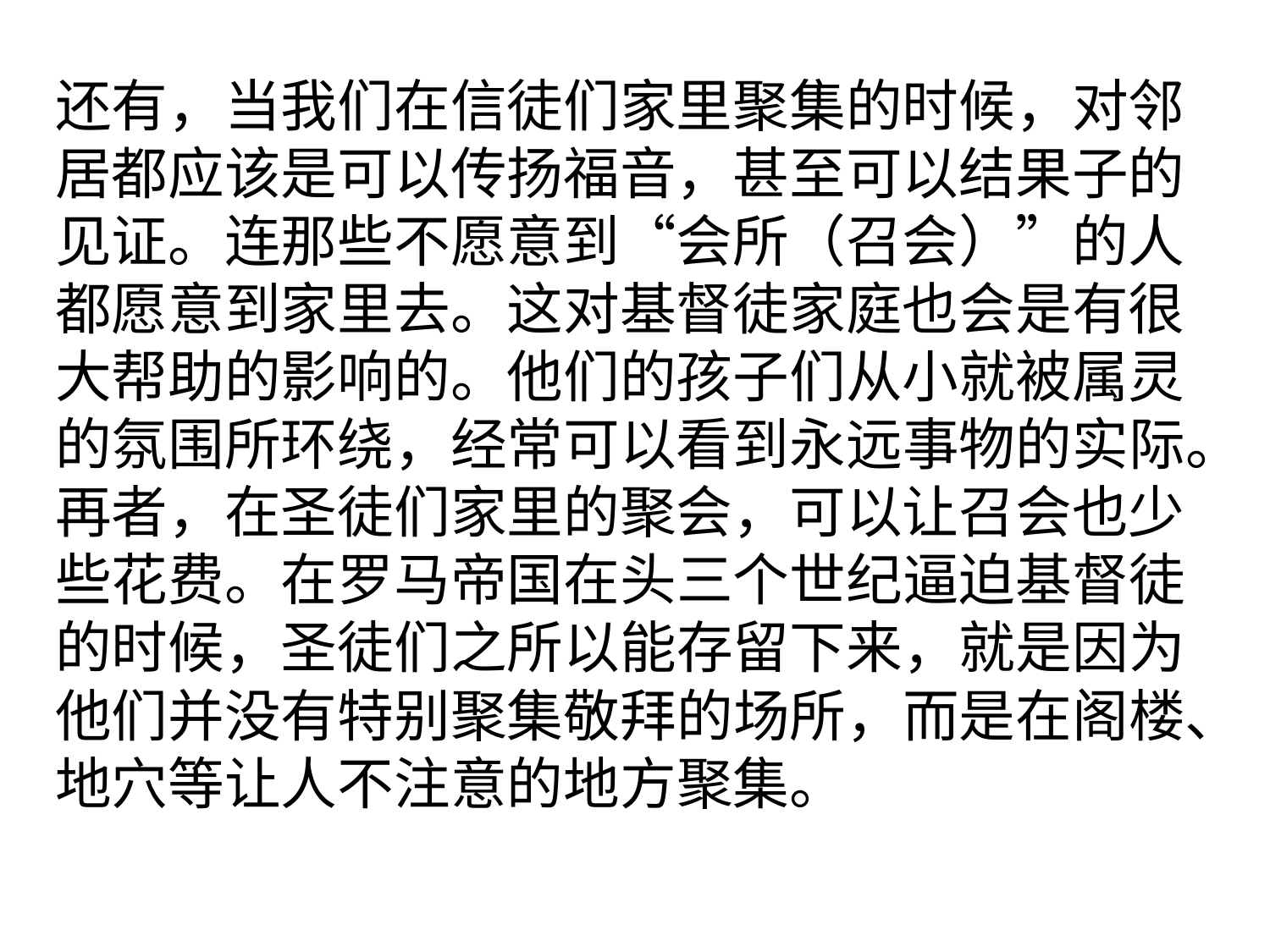

还有，当我们在信徒们家里聚集的时候，对邻居都应该是可以传扬福音，甚至可以结果子的见证。连那些不愿意到“会所（召会）”的人都愿意到家里去。这对基督徒家庭也会是有很大帮助的影响的。他们的孩子们从小就被属灵的氛围所环绕，经常可以看到永远事物的实际。再者，在圣徒们家里的聚会，可以让召会也少些花费。在罗马帝国在头三个世纪逼迫基督徒的时候，圣徒们之所以能存留下来，就是因为他们并没有特别聚集敬拜的场所，而是在阁楼、地穴等让人不注意的地方聚集。